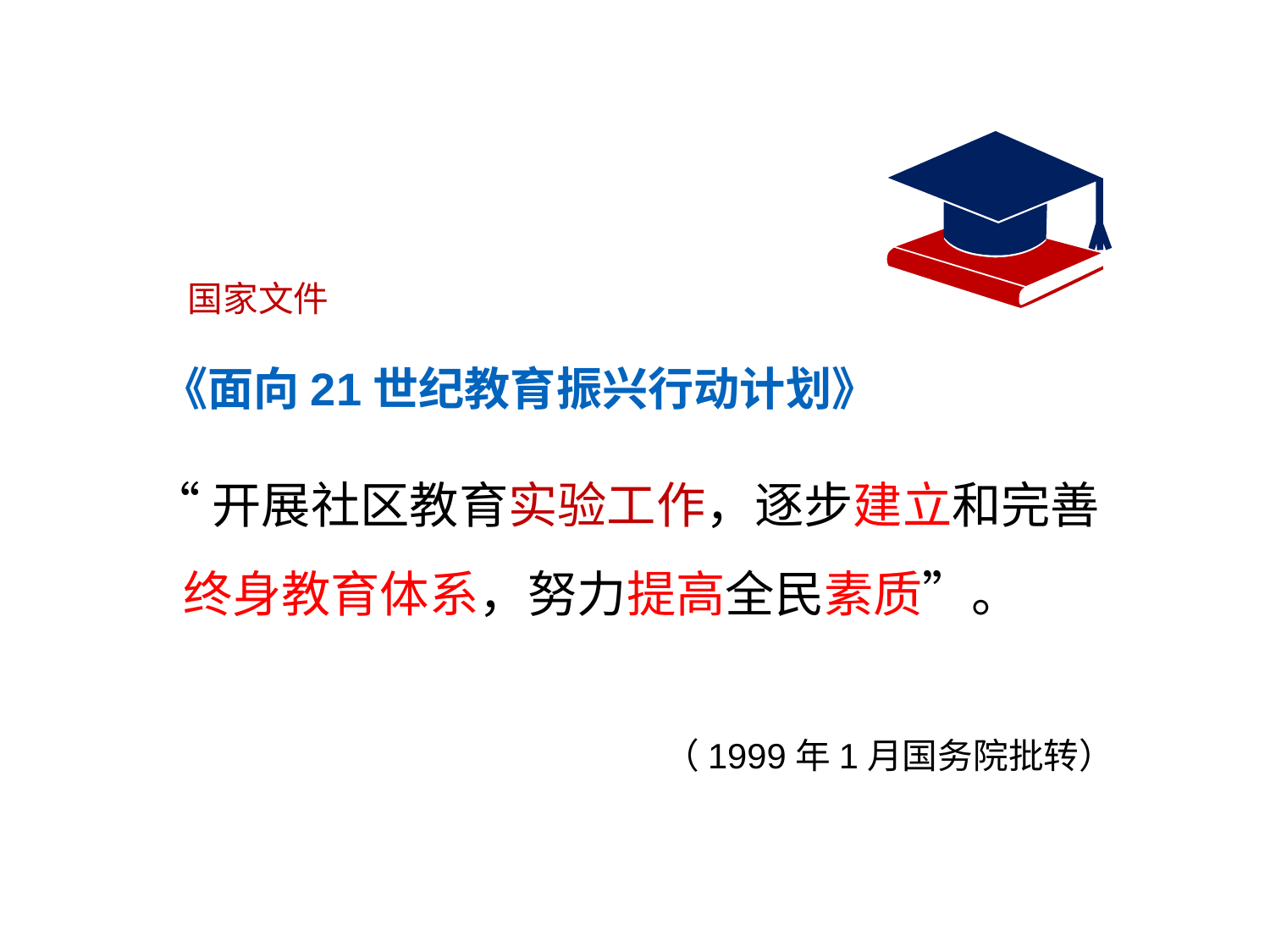

国家文件
《面向21世纪教育振兴行动计划》
“开展社区教育实验工作，逐步建立和完善终身教育体系，努力提高全民素质”。
（1999年1月国务院批转）